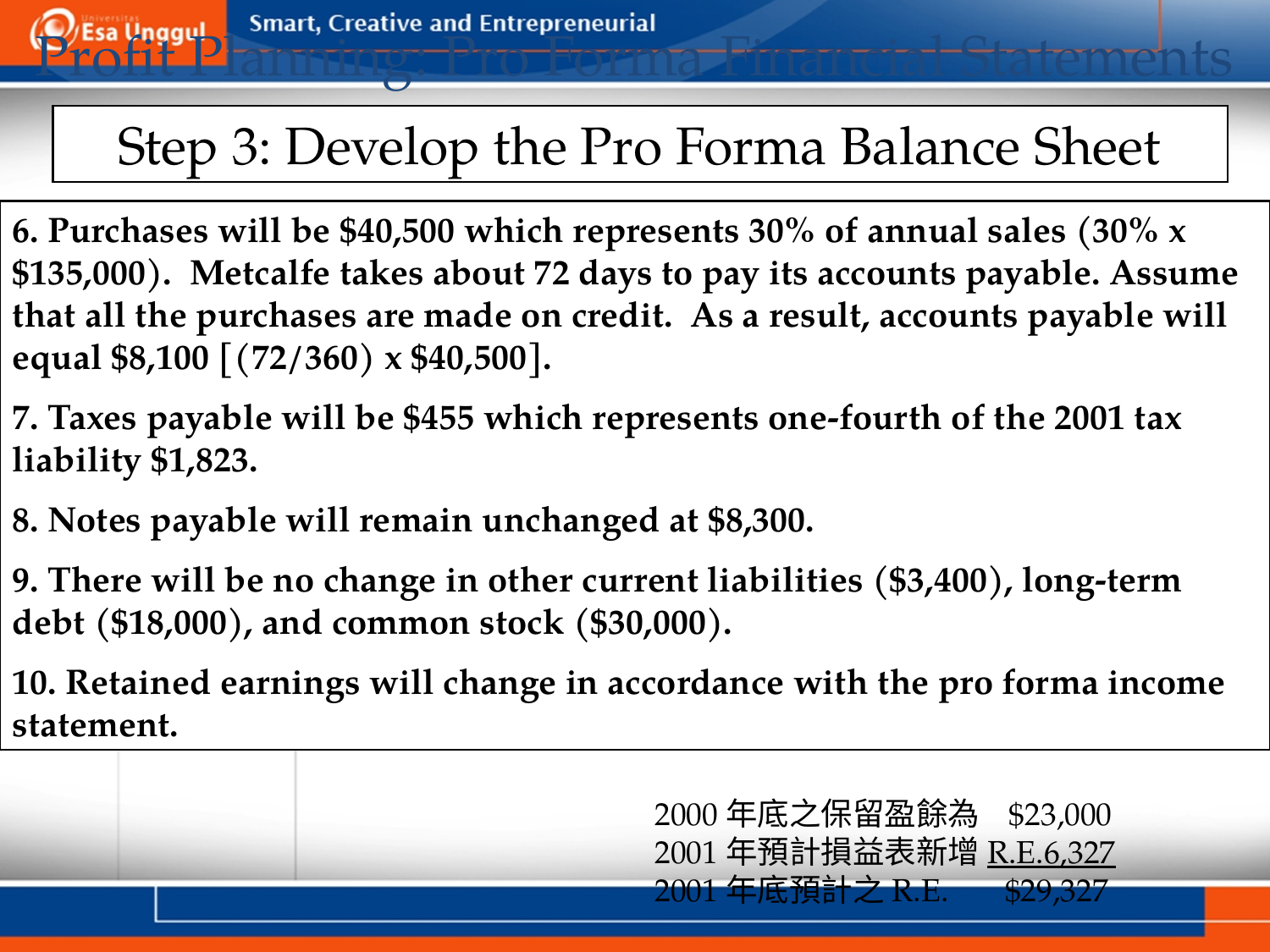

Profit Planning: Pro Forma Financial Statements
Step 3: Develop the Pro Forma Balance Sheet
6. Purchases will be $40,500 which represents 30% of annual sales (30% x $135,000).  Metcalfe takes about 72 days to pay its accounts payable. Assume that all the purchases are made on credit.  As a result, accounts payable will equal $8,100 [(72/360) x $40,500].
7. Taxes payable will be $455 which represents one-fourth of the 2001 tax liability $1,823.
8. Notes payable will remain unchanged at $8,300.
9. There will be no change in other current liabilities ($3,400), long-term debt ($18,000), and common stock ($30,000).
10. Retained earnings will change in accordance with the pro forma income statement.
2000年底之保留盈餘為   $23,000
2001年預計損益表新增R.E.6,327
2001年底預計之R.E.       $29,327